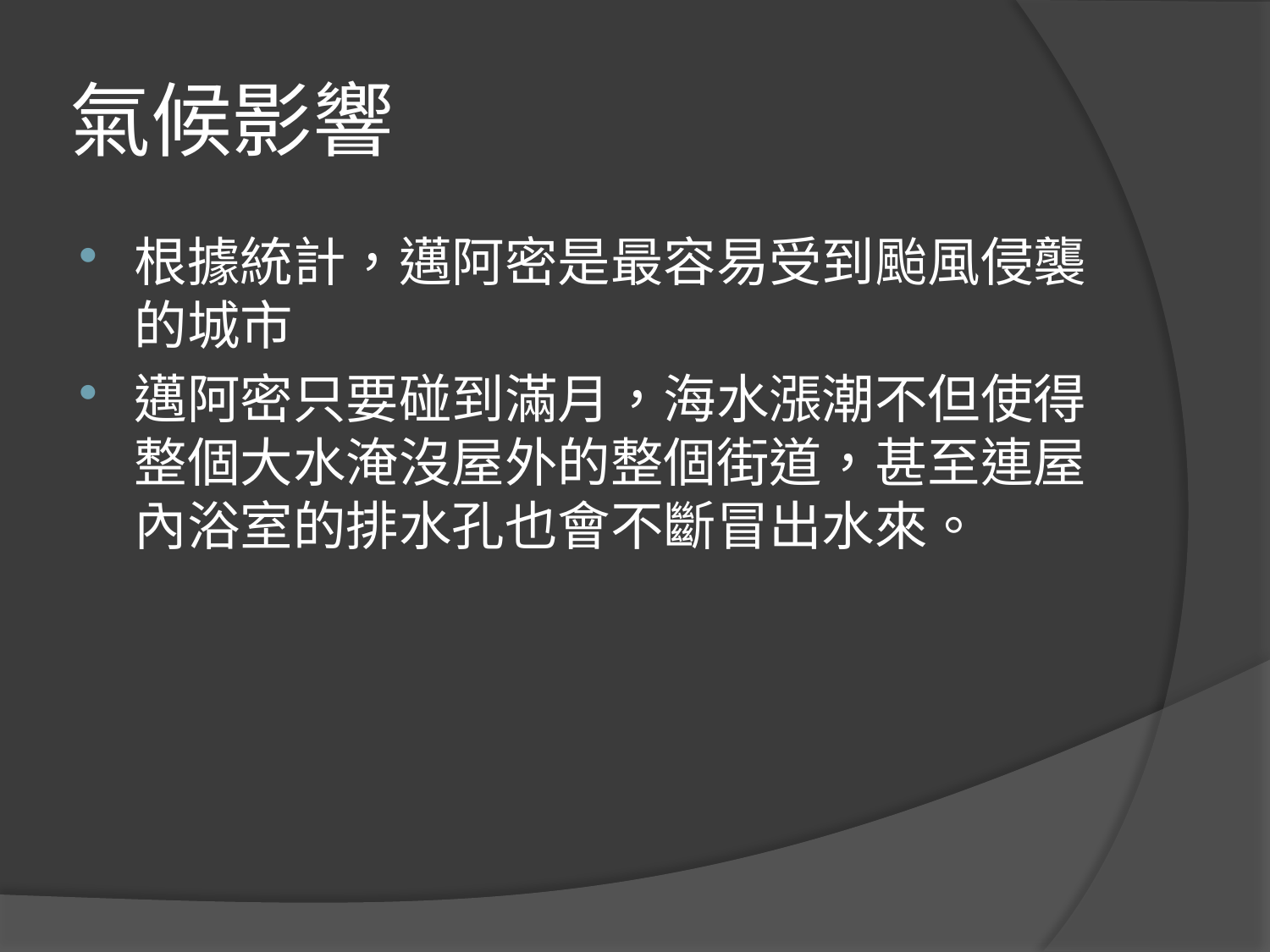

# 氣候影響
根據統計，邁阿密是最容易受到颱風侵襲的城市
邁阿密只要碰到滿月，海水漲潮不但使得整個大水淹沒屋外的整個街道，甚至連屋內浴室的排水孔也會不斷冒出水來。